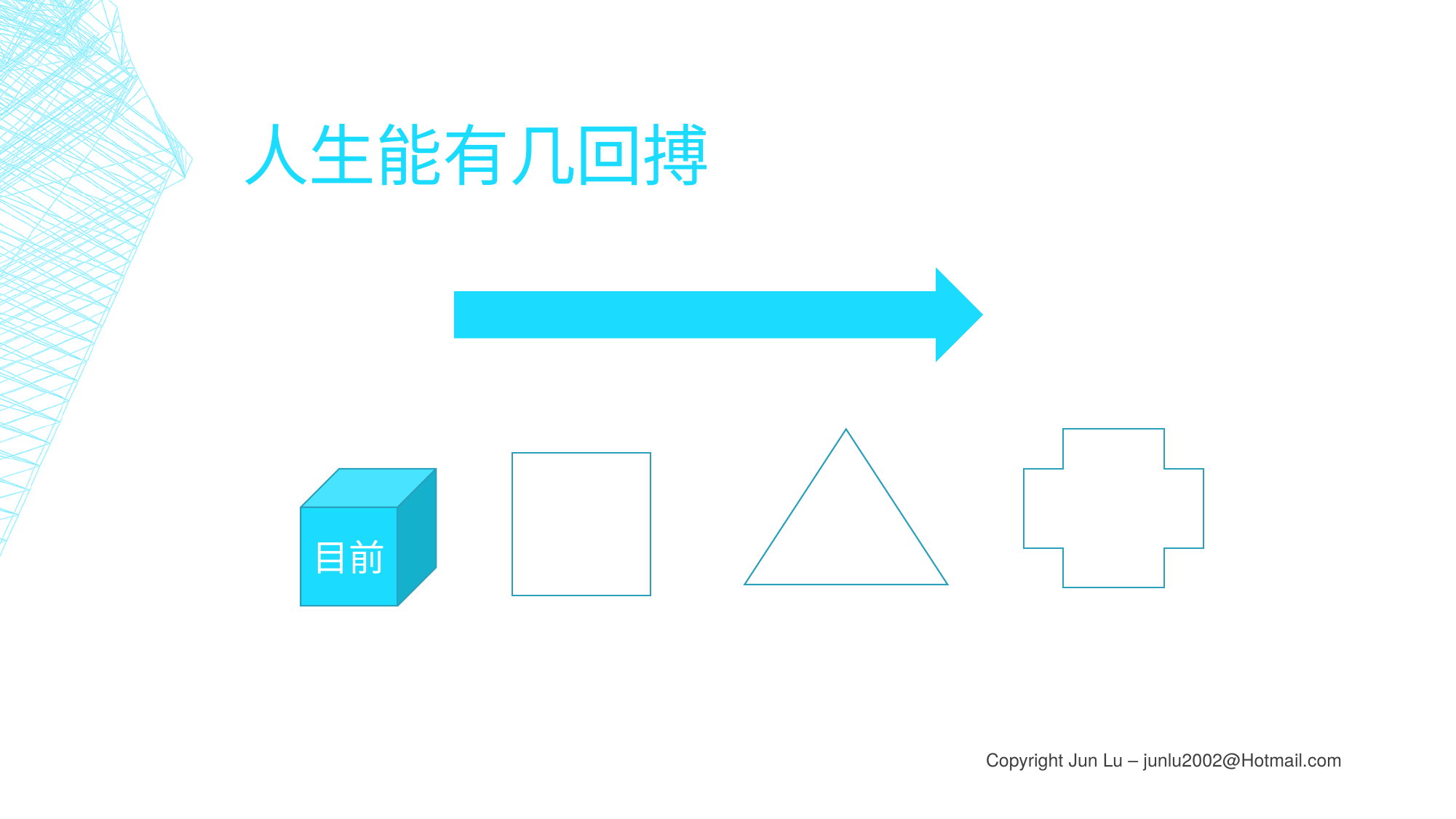

# 人生能有几回搏

目前
Copyright Jun Lu – junlu2002@Hotmail.com